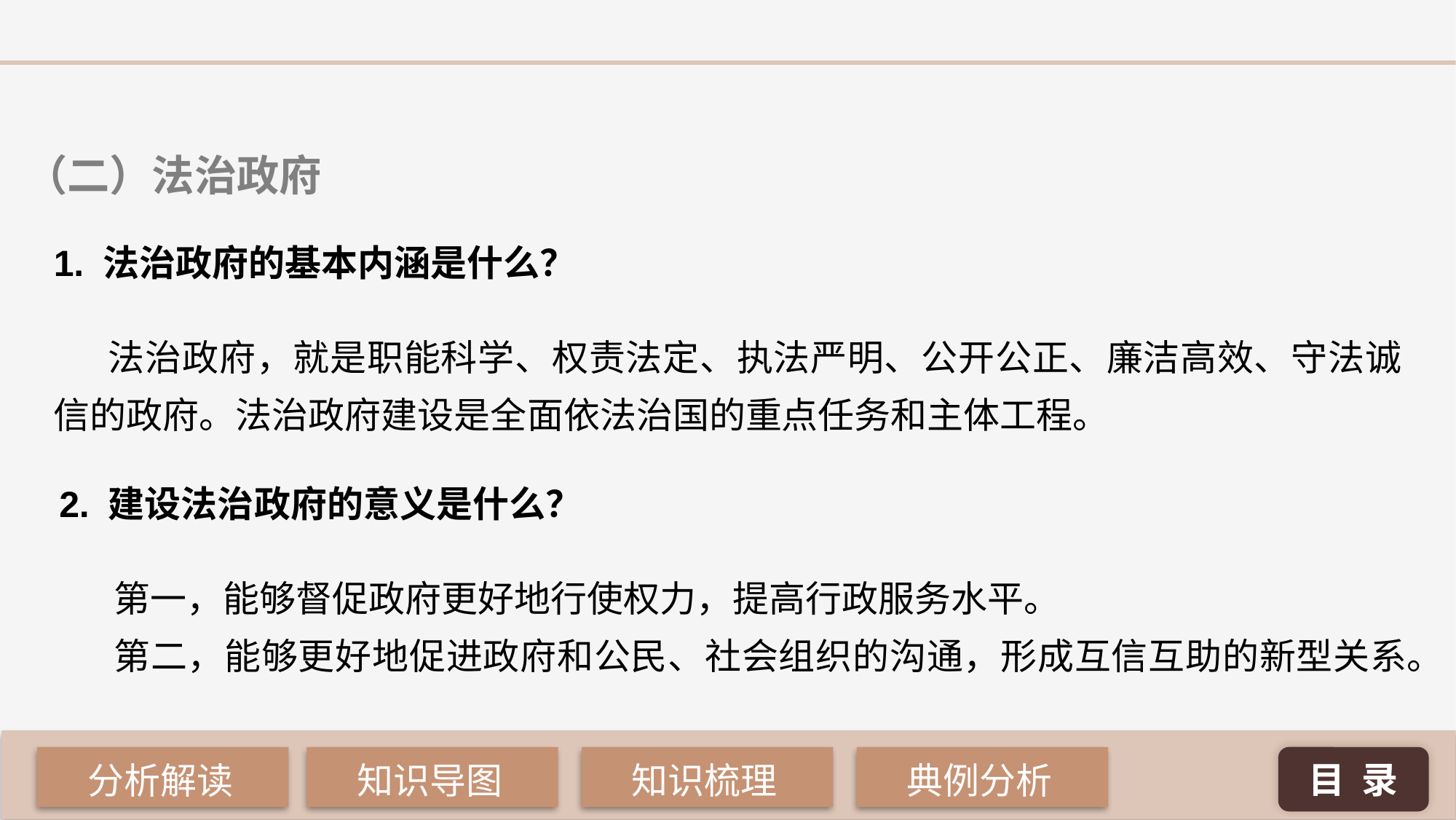

（二）法治政府
1. 法治政府的基本内涵是什么？
法治政府，就是职能科学、权责法定、执法严明、公开公正、廉洁高效、守法诚信的政府。法治政府建设是全面依法治国的重点任务和主体工程。
2. 建设法治政府的意义是什么？
第一，能够督促政府更好地行使权力，提高行政服务水平。
第二，能够更好地促进政府和公民、社会组织的沟通，形成互信互助的新型关系。